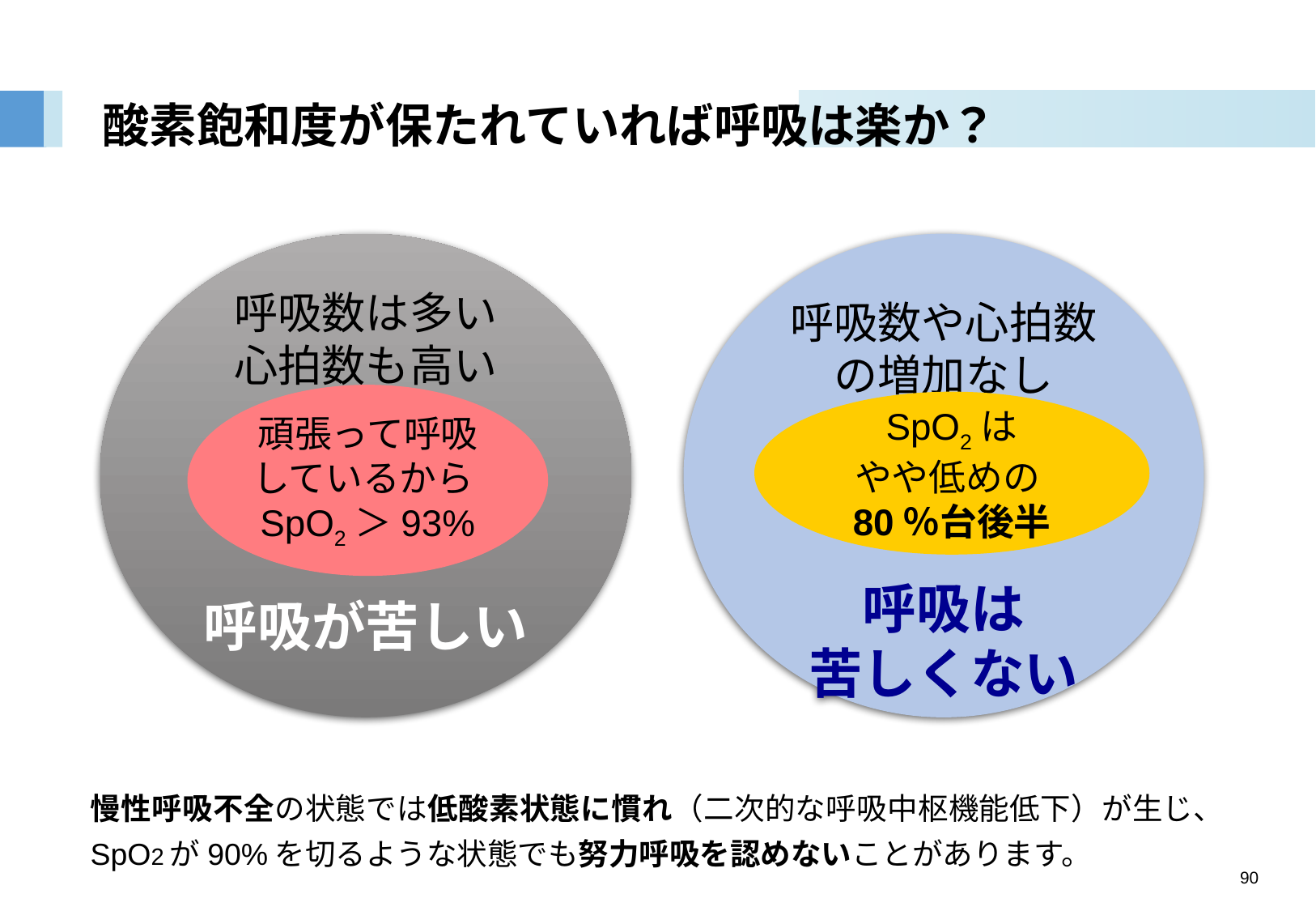

# 酸素飽和度が保たれていれば呼吸は楽か？

呼吸数は多い
心拍数も高い

呼吸が苦しい

呼吸数や心拍数の増加なし

呼吸は
苦しくない

頑張って呼吸
しているからSpO2＞93%

SpO2は
やや低めの80％台後半
慢性呼吸不全の状態では低酸素状態に慣れ（二次的な呼吸中枢機能低下）が生じ、SpO2が90%を切るような状態でも努力呼吸を認めないことがあります。
90